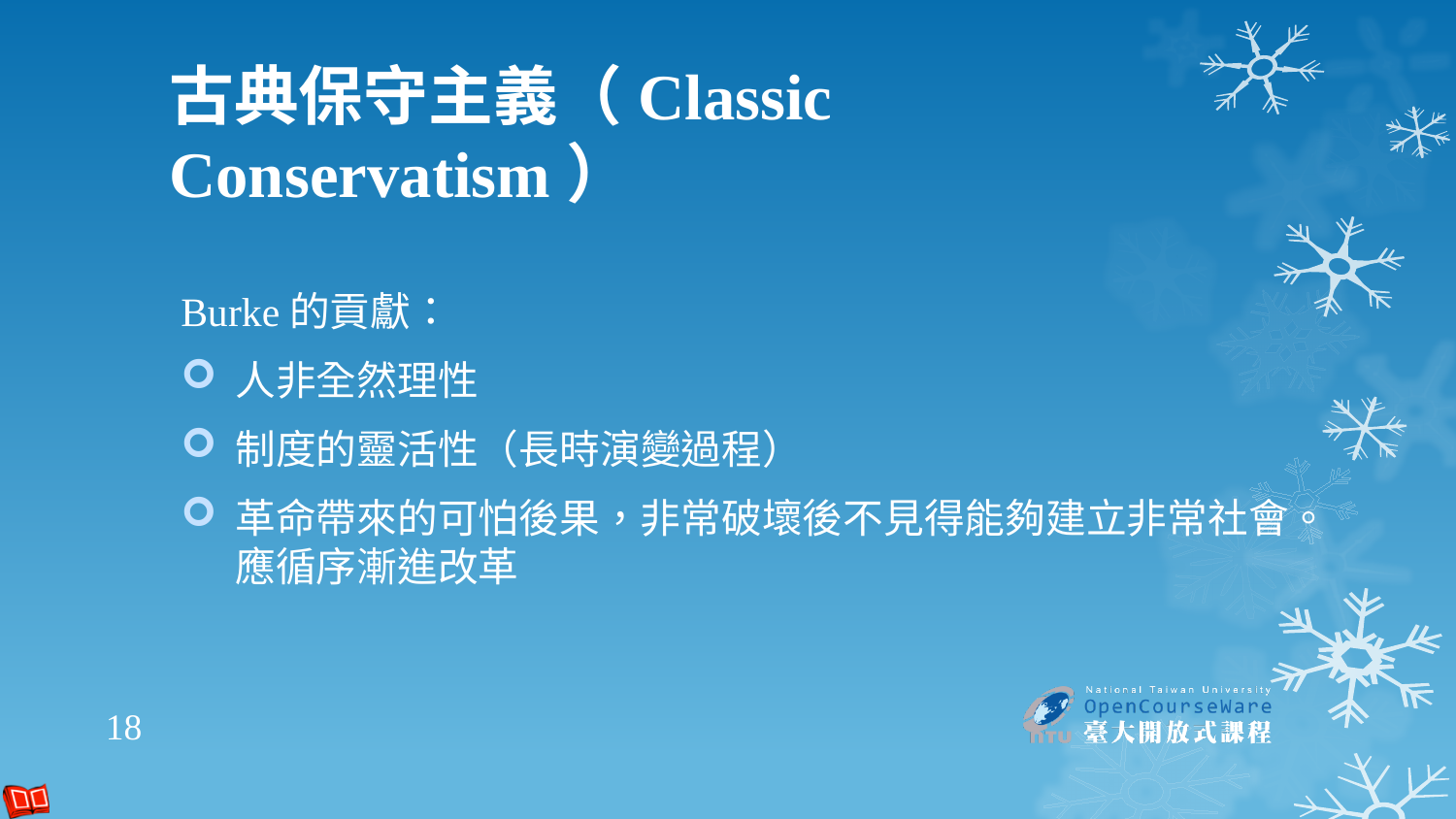

# 古典保守主義（Classic Conservatism）
Burke的貢獻：
人非全然理性
制度的靈活性（長時演變過程）
革命帶來的可怕後果，非常破壞後不見得能夠建立非常社會。應循序漸進改革
18